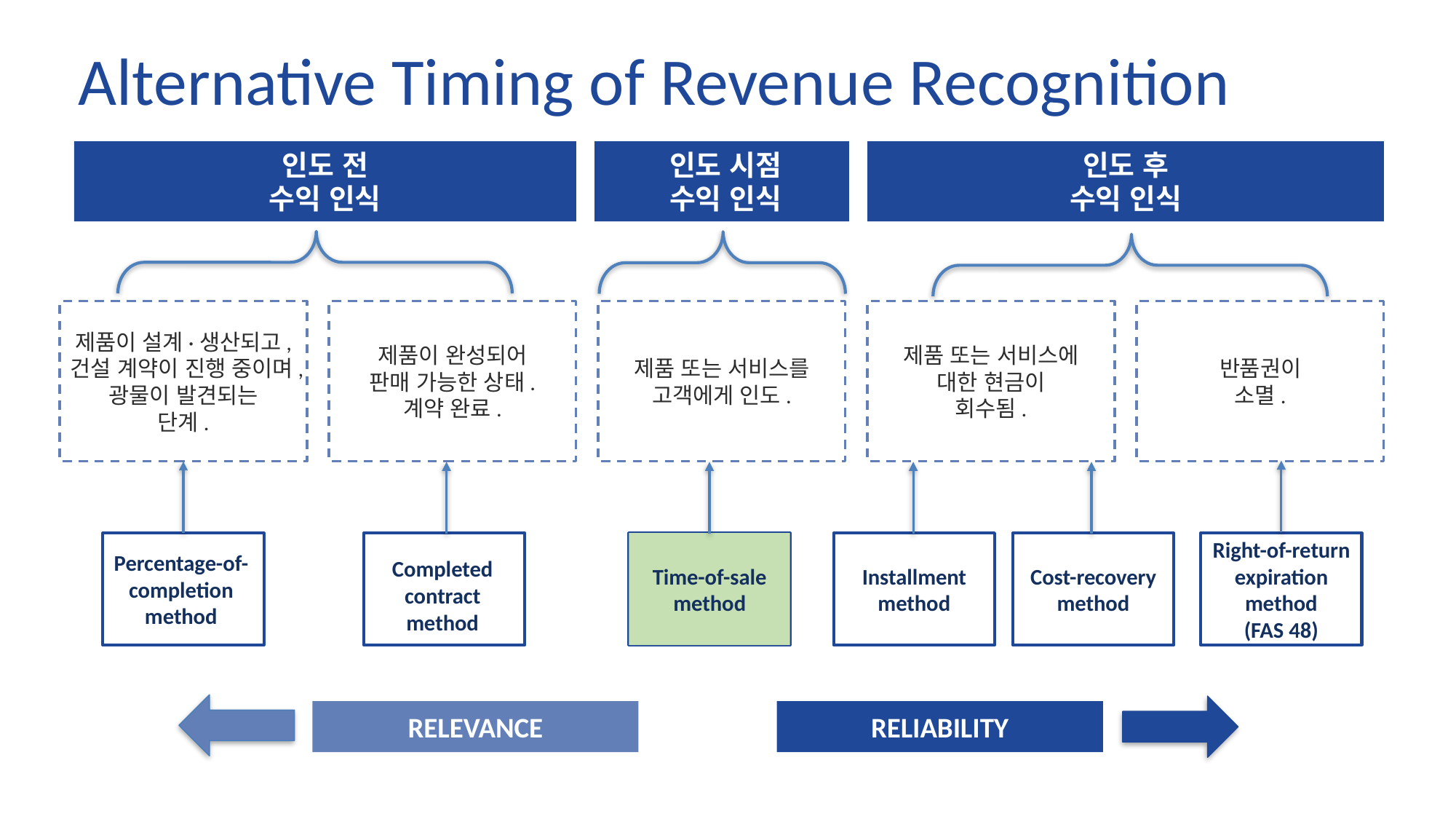

Alternative Timing of Revenue Recognition

인도 전
수익 인식

인도 시점
수익 인식

인도 후
수익 인식

제품이 설계·생산되고,
건설 계약이 진행 중이며,
광물이 발견되는
단계.

제품이 완성되어
판매 가능한 상태.
계약 완료.

제품 또는 서비스를
고객에게 인도.

제품 또는 서비스에
대한 현금이
회수됨.

반품권이
소멸.
Percentage-of-
completion method

Installment
method

Cost-recovery
method

Right-of-return
expiration method
(FAS 48)

Time-of-sale
method
Completed
contract method

RELEVANCE

RELIABILITY